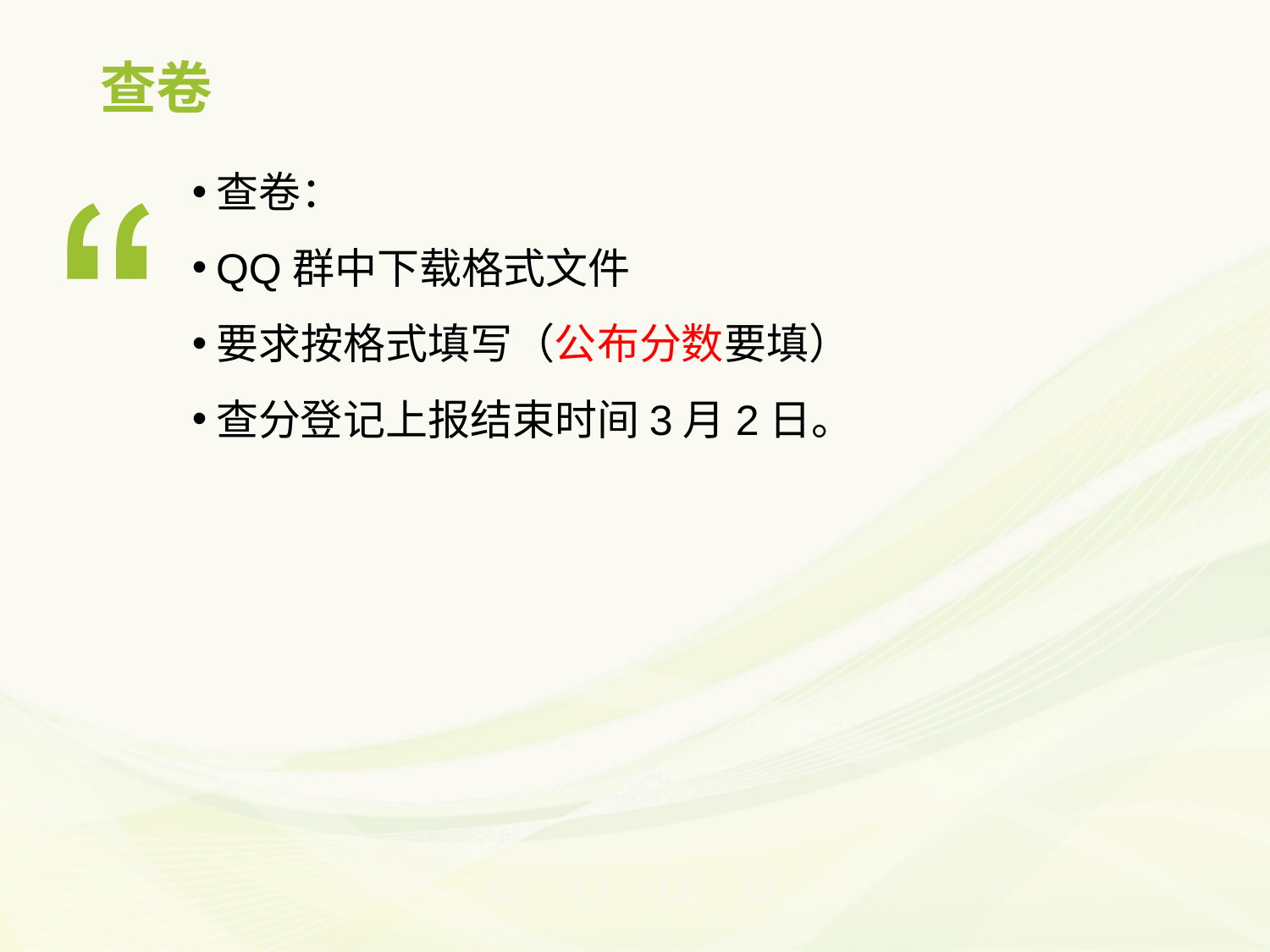

查卷
查卷：
QQ群中下载格式文件
要求按格式填写（公布分数要填）
查分登记上报结束时间3月2日。